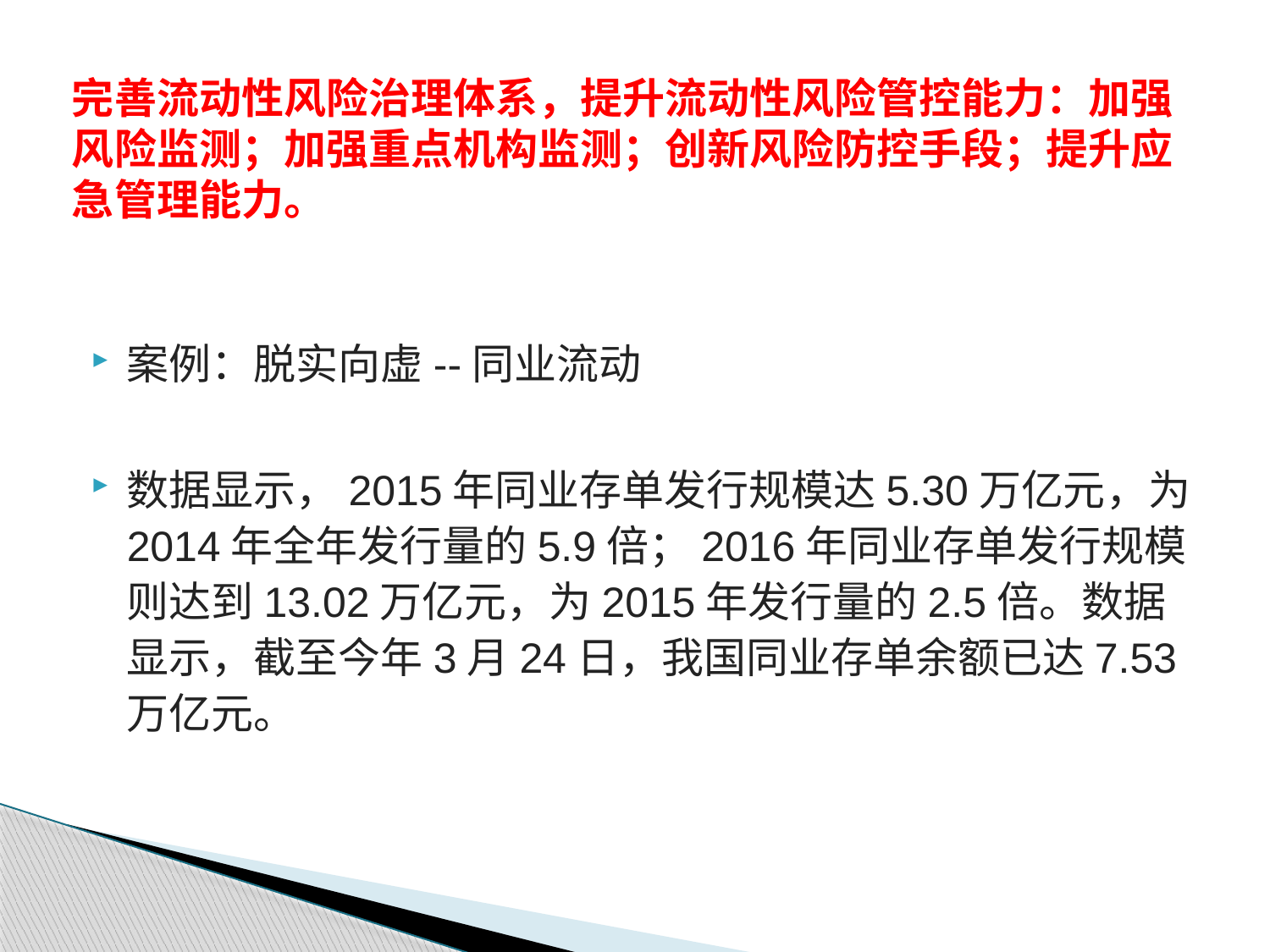

# 完善流动性风险治理体系，提升流动性风险管控能力：加强风险监测；加强重点机构监测；创新风险防控手段；提升应急管理能力。

案例：脱实向虚--同业流动

数据显示，2015年同业存单发行规模达5.30万亿元，为2014年全年发行量的5.9倍；2016年同业存单发行规模则达到13.02万亿元，为2015年发行量的2.5倍。数据显示，截至今年3月24日，我国同业存单余额已达7.53万亿元。